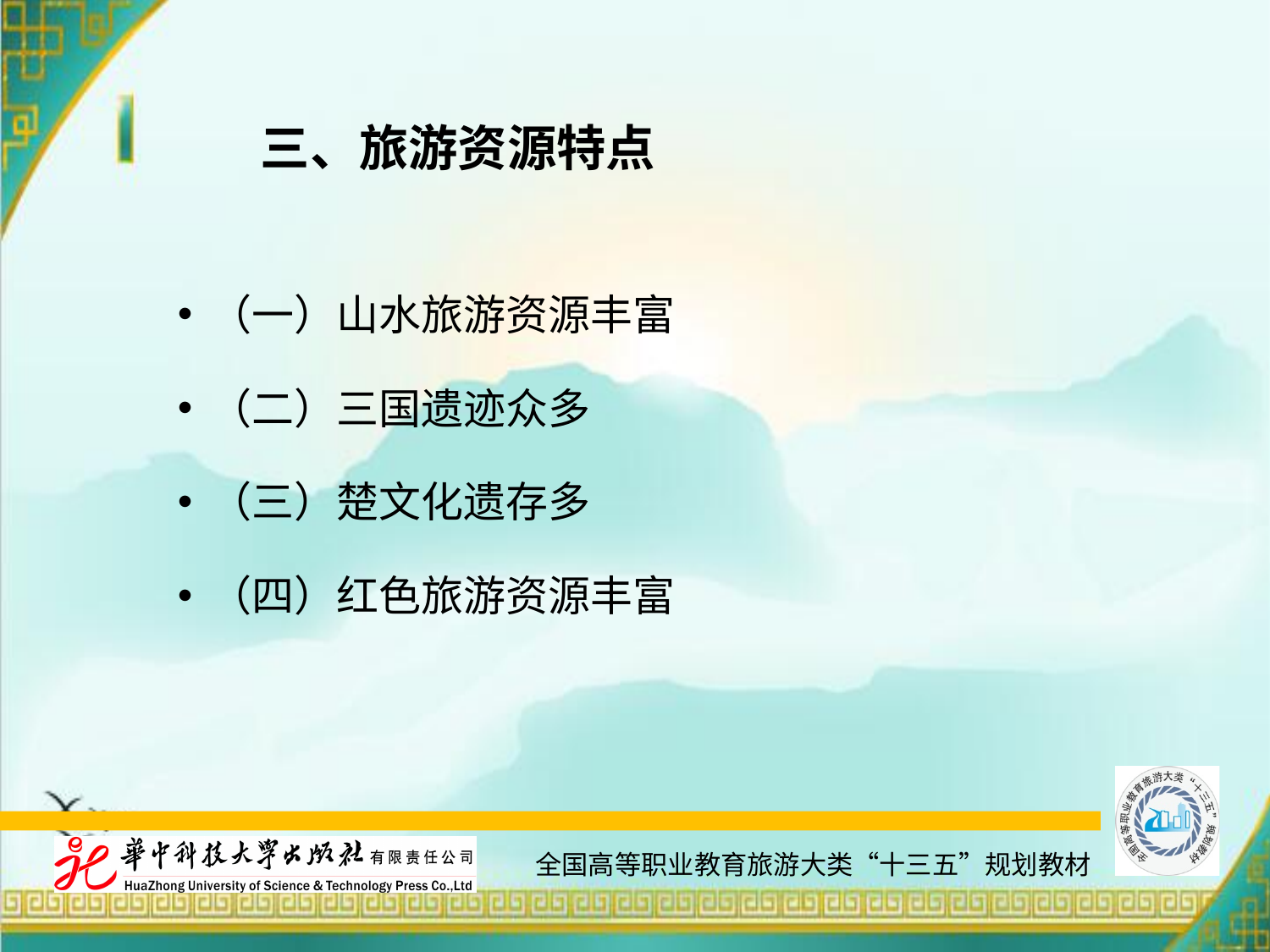

# 三、旅游资源特点
（一）山水旅游资源丰富
（二）三国遗迹众多
（三）楚文化遗存多
（四）红色旅游资源丰富